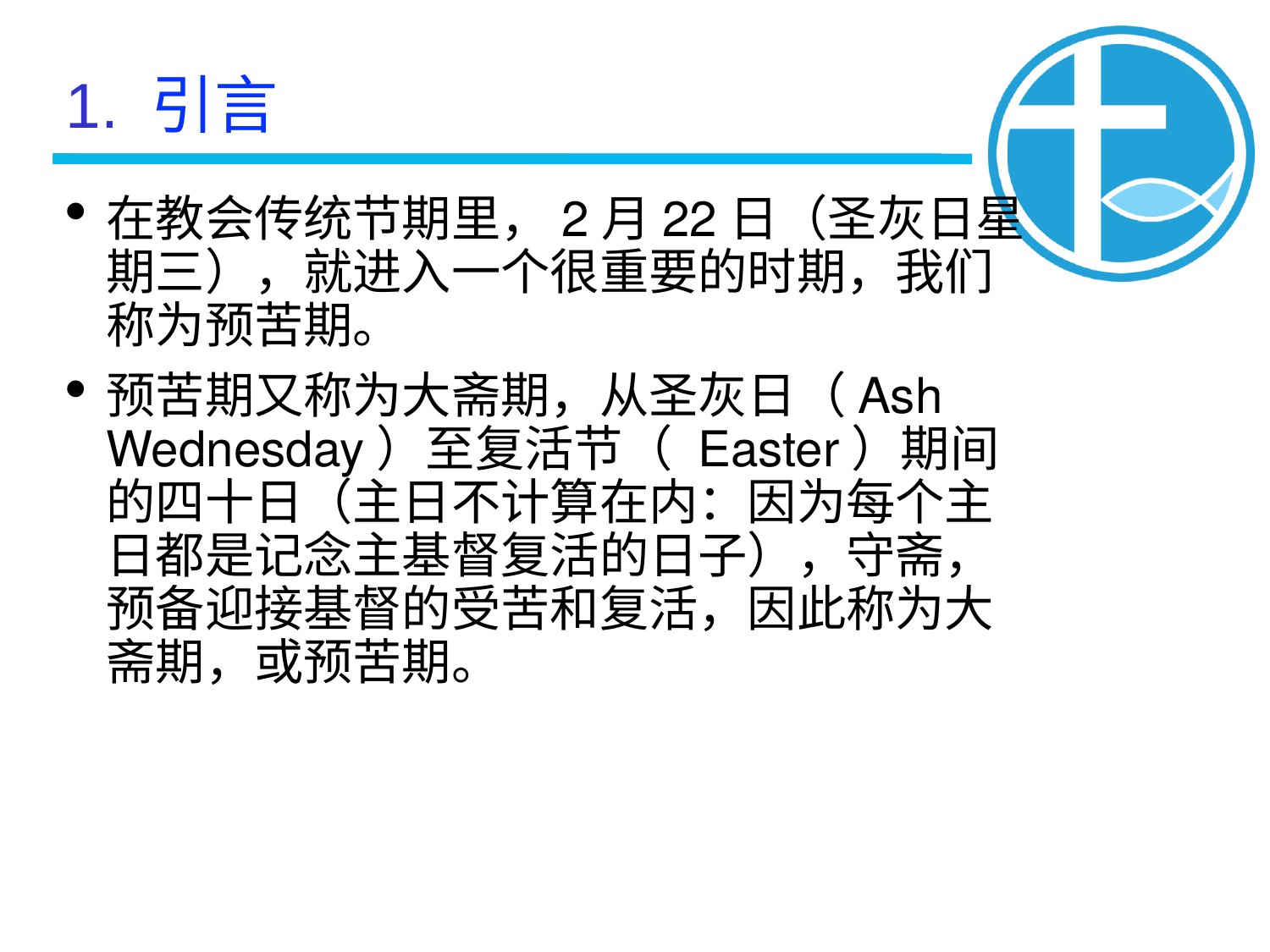

1. 引言
在教会传统节期里，2月22日（圣灰日星期三），就进入一个很重要的时期，我们称为预苦期。
预苦期又称为大斋期，从圣灰日（Ash Wednesday）至复活节（ Easter）期间的四十日（主日不计算在内：因为每个主日都是记念主基督复活的日子），守斋，预备迎接基督的受苦和复活，因此称为大斋期，或预苦期。